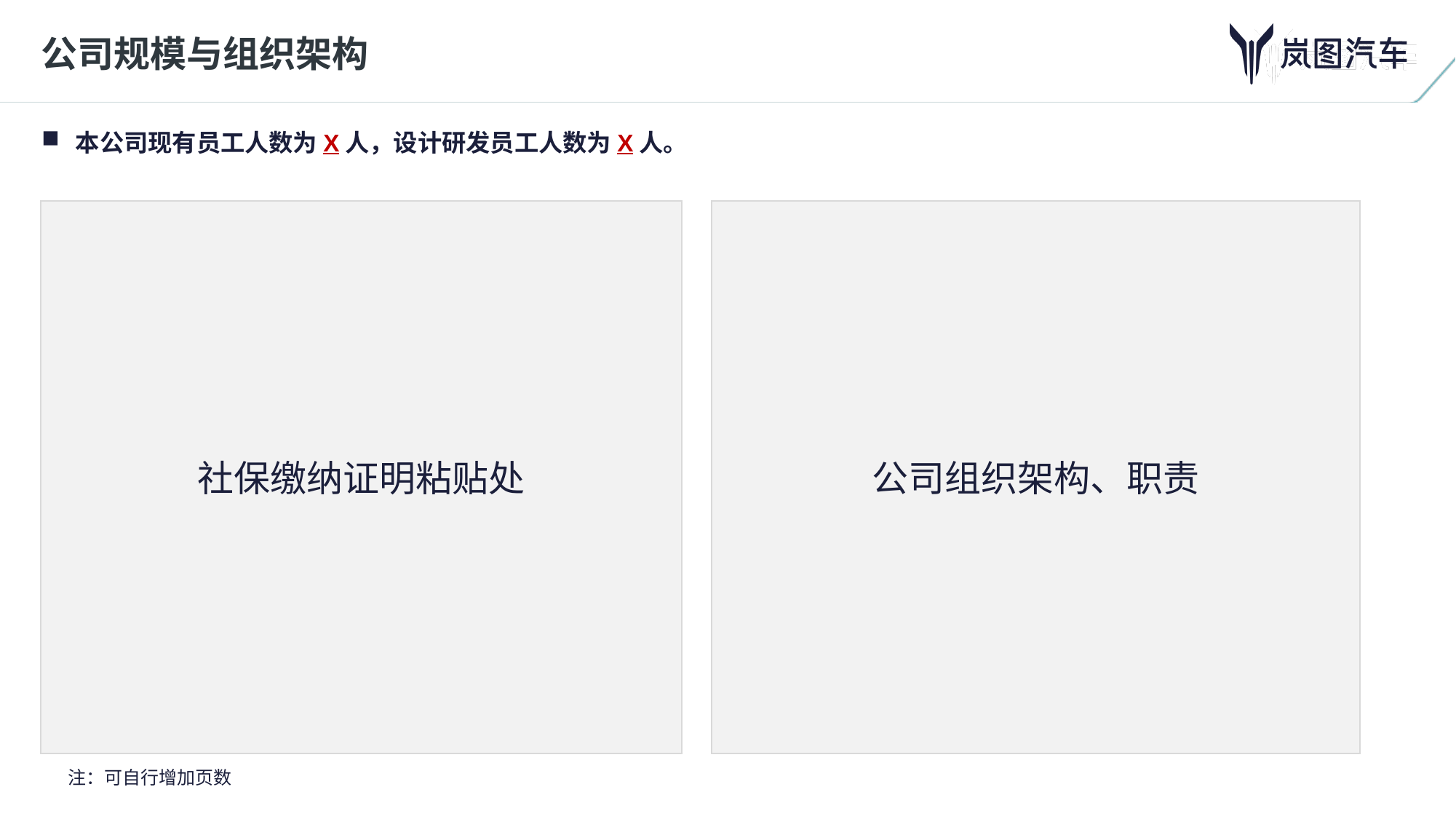

# 公司规模与组织架构
本公司现有员工人数为X人，设计研发员工人数为X人。
社保缴纳证明粘贴处
公司组织架构、职责
注：可自行增加页数